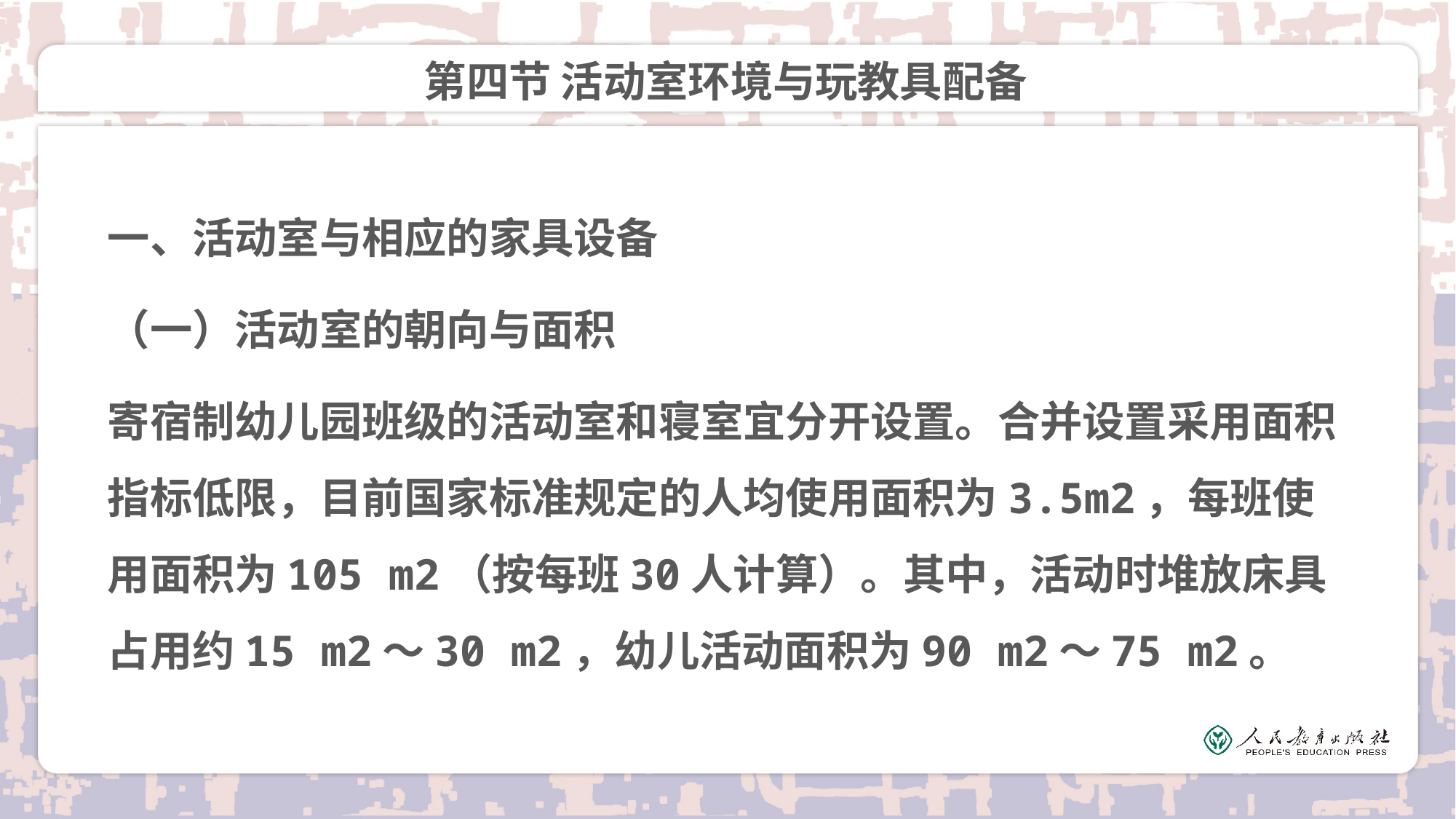

# 第四节 活动室环境与玩教具配备
一、活动室与相应的家具设备
（一）活动室的朝向与面积
寄宿制幼儿园班级的活动室和寝室宜分开设置。合并设置采用面积指标低限，目前国家标准规定的人均使用面积为3.5m2，每班使用面积为105 m2（按每班30人计算）。其中，活动时堆放床具占用约15 m2～30 m2，幼儿活动面积为90 m2～75 m2。